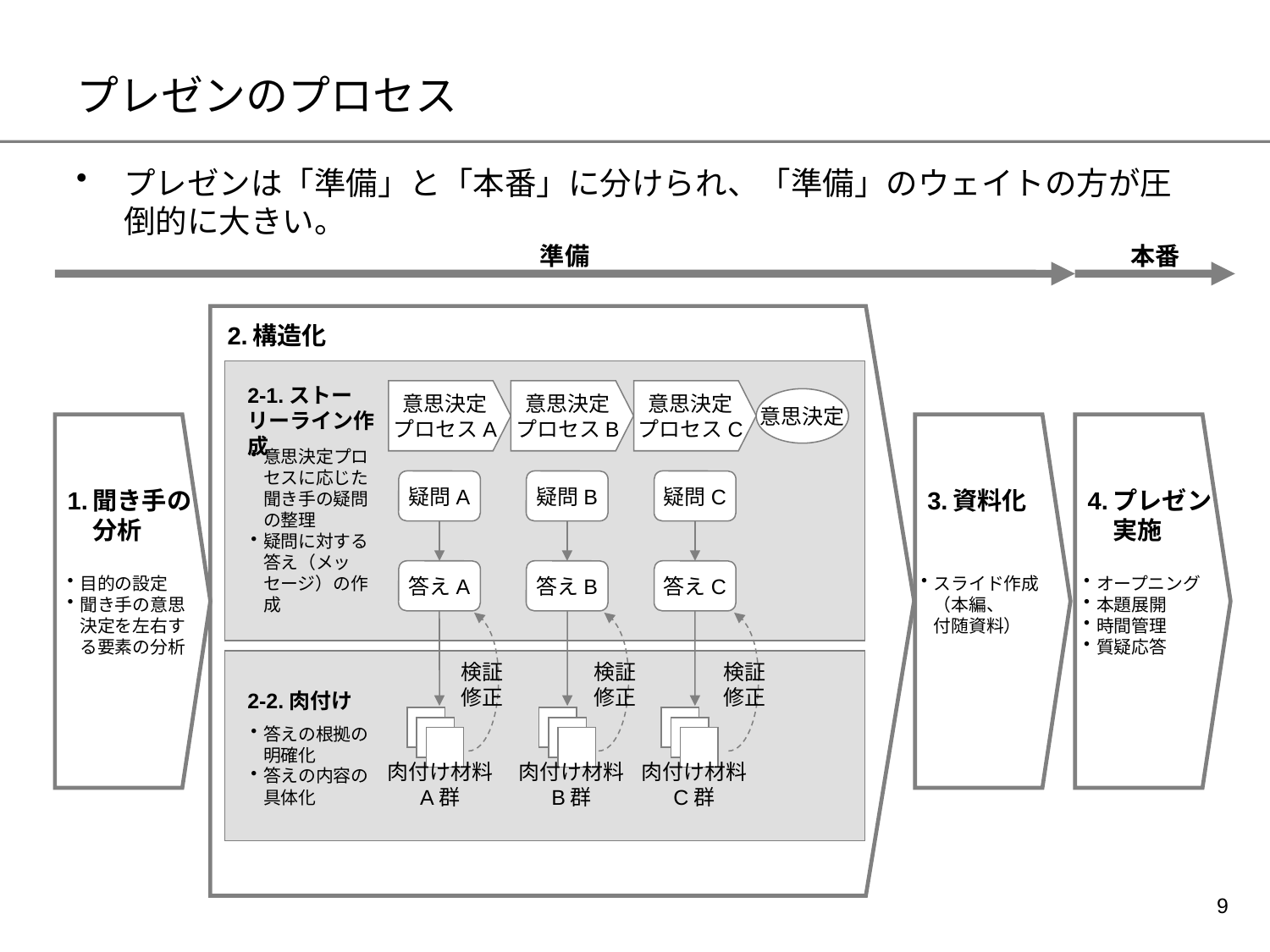

# プレゼンのプロセス
プレゼンは「準備」と「本番」に分けられ、「準備」のウェイトの方が圧倒的に大きい。
準備
本番

2.	構造化

2-1.ストーリーライン作成
意思決定
プロセスA
意思決定
プロセスB
意思決定
プロセスC
意思決定

意思決定プロセスに応じた聞き手の疑問の整理
疑問に対する答え（メッセージ）の作成
疑問A
疑問B
疑問C
1.	聞き手の分析
3.	資料化
4.	プレゼン実施
答えA
答えB
答えC
目的の設定
聞き手の意思決定を左右する要素の分析
スライド作成
（本編、
付随資料）
オープニング
本題展開
時間管理
質疑応答

検証
修正
検証
修正
検証
修正
2-2.肉付け

答えの根拠の明確化
答えの内容の具体化

肉付け材料
A群
肉付け材料
B群
肉付け材料
C群
9